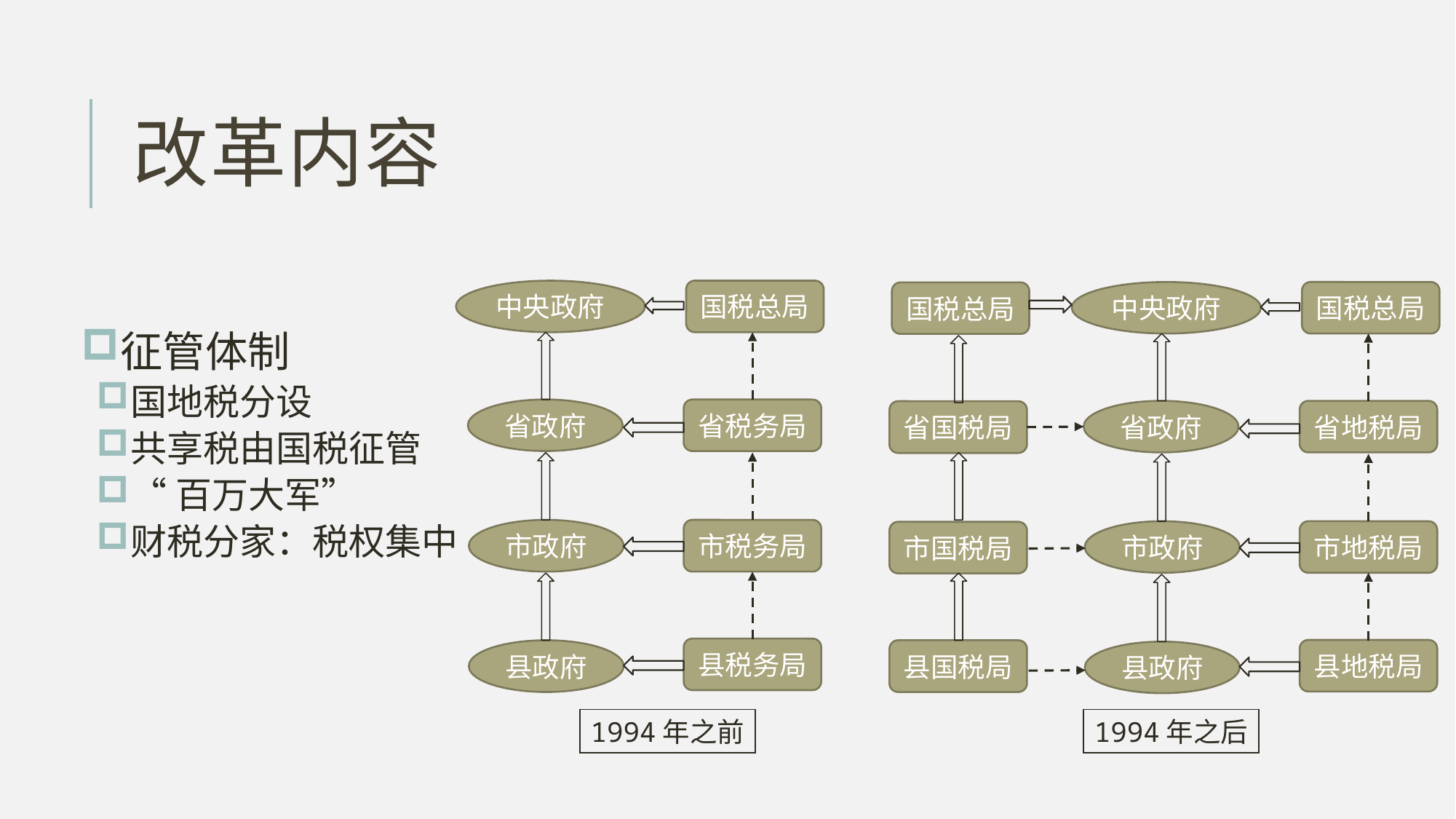

# 改革内容
征管体制
国地税分设
共享税由国税征管
“百万大军”
财税分家：税权集中

中央政府
国税总局
中央政府
国税总局
国税总局

省政府
省税务局
省政府
省地税局
省国税局

市政府
市税务局
市政府
市地税局
市国税局

县税务局
县地税局
县政府
县国税局
县政府

1994年之前
1994年之后